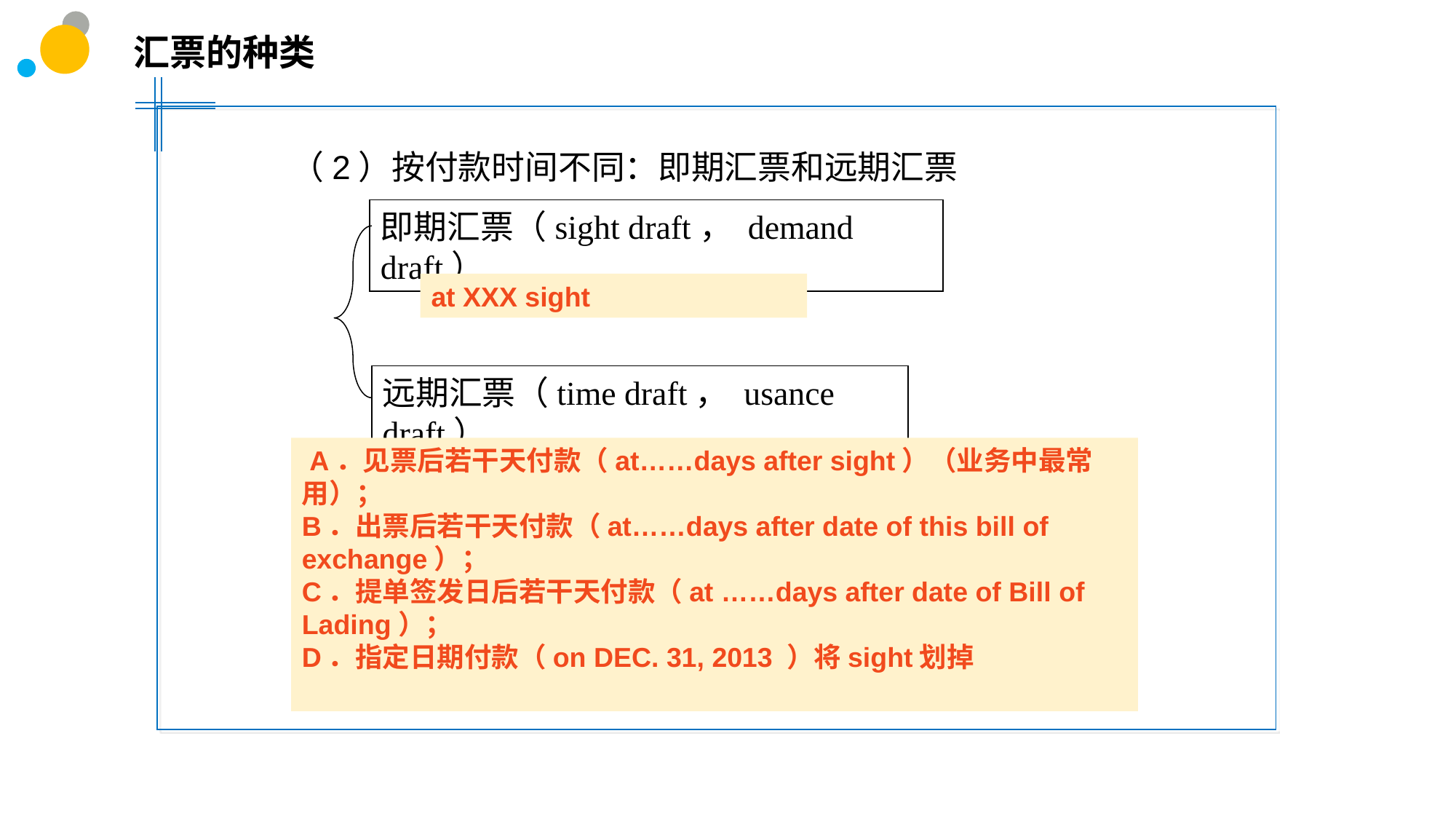

汇票的种类

（2）按付款时间不同：即期汇票和远期汇票
即期汇票（sight draft， demand draft）

at XXX sight
远期汇票（time draft， usance draft）
 A．见票后若干天付款（at……days after sight）（业务中最常用）；
B．出票后若干天付款（at……days after date of this bill of exchange）；
C．提单签发日后若干天付款（at ……days after date of Bill of Lading）；
D．指定日期付款（on DEC. 31, 2013 ）将sight划掉